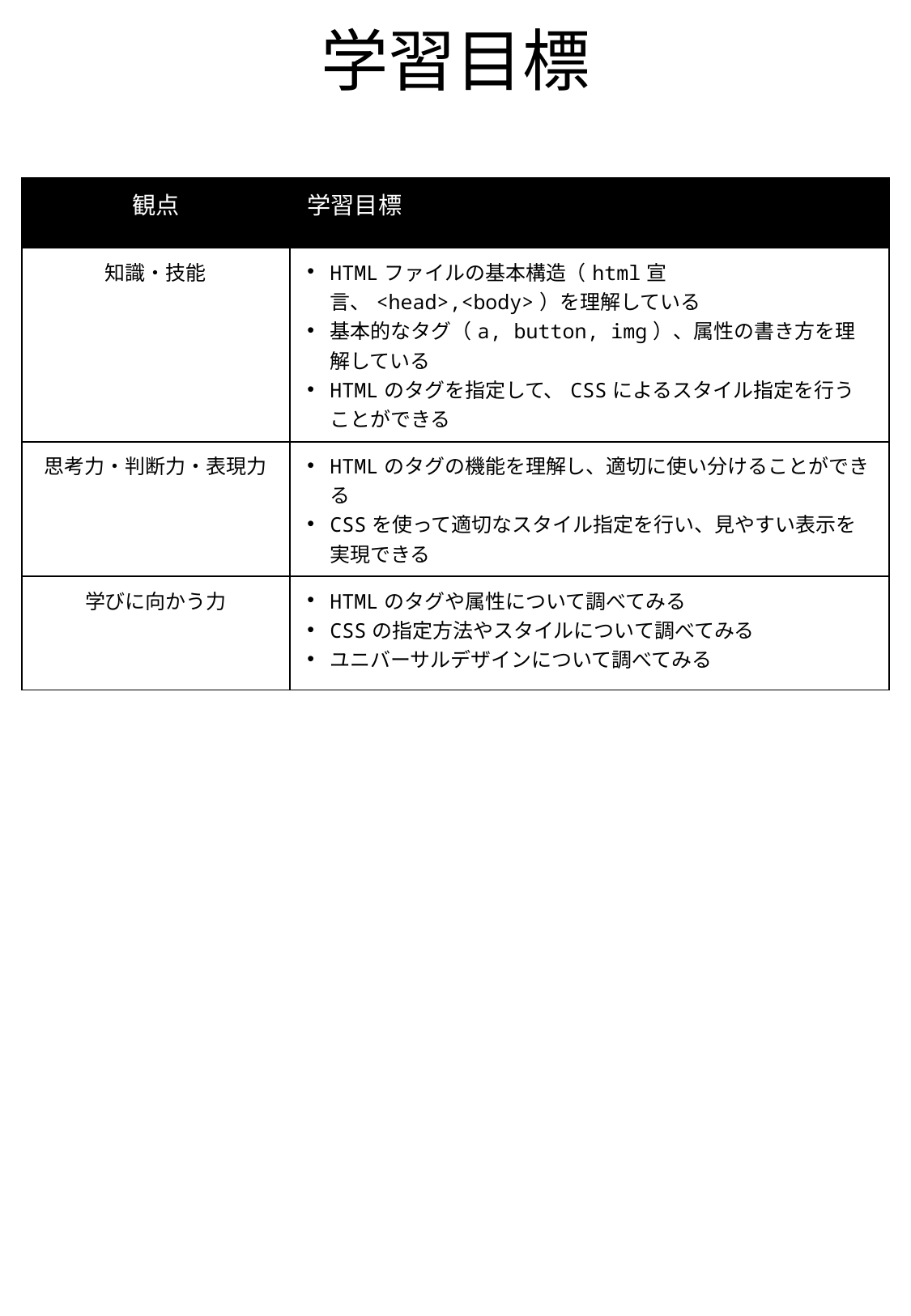

# 学習目標
| 観点 | 学習目標 |
| --- | --- |
| 知識・技能 | HTMLファイルの基本構造（html宣言、<head>,<body>）を理解している 基本的なタグ（a, button, img）、属性の書き方を理解している HTMLのタグを指定して、CSSによるスタイル指定を行うことができる |
| 思考力・判断力・表現力 | HTMLのタグの機能を理解し、適切に使い分けることができる CSSを使って適切なスタイル指定を行い、見やすい表示を実現できる |
| 学びに向かう力 | HTMLのタグや属性について調べてみる CSSの指定方法やスタイルについて調べてみる ユニバーサルデザインについて調べてみる |